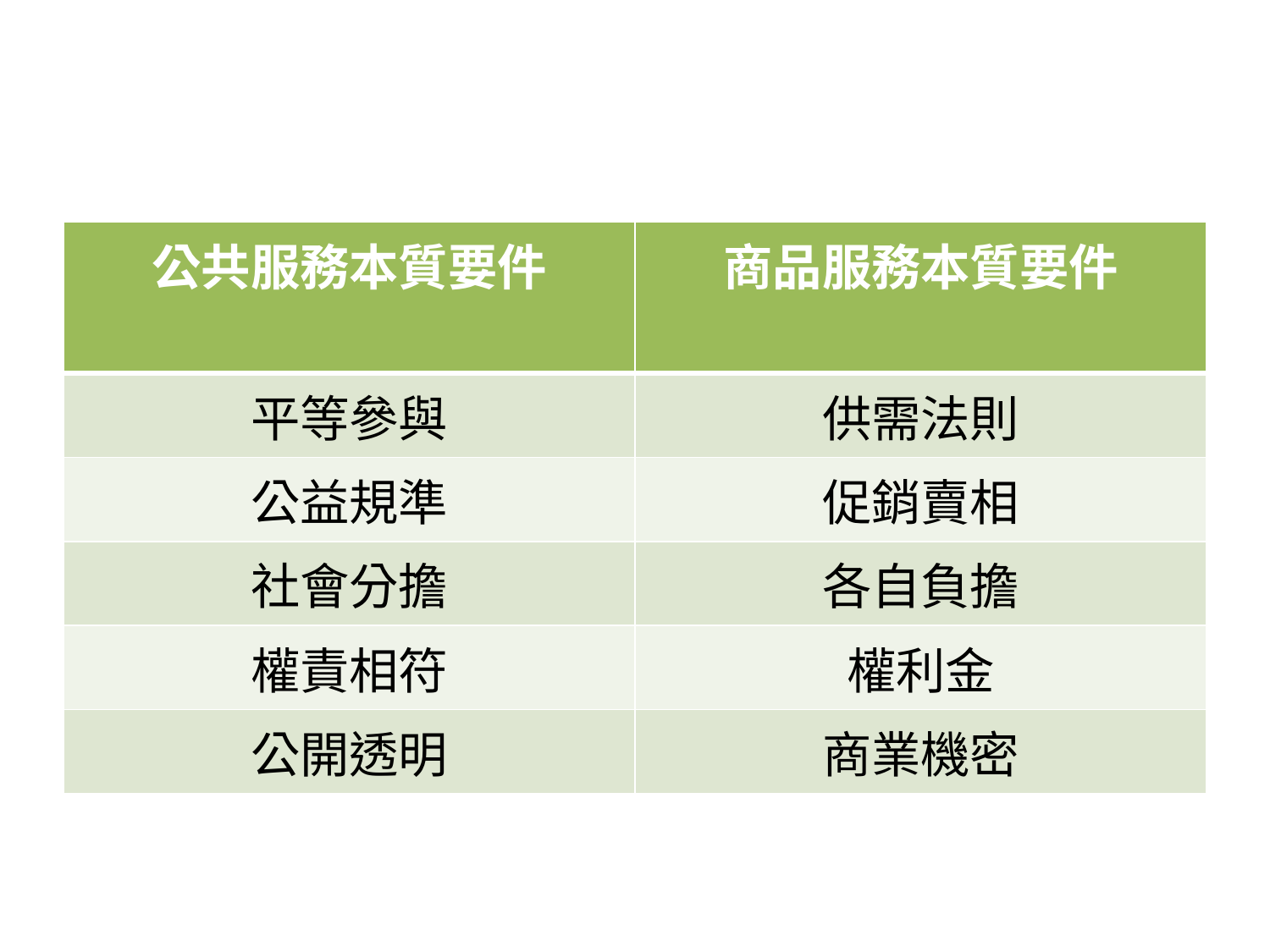

#
| 公共服務本質要件 | 商品服務本質要件 |
| --- | --- |
| 平等參與 | 供需法則 |
| 公益規準 | 促銷賣相 |
| 社會分擔 | 各自負擔 |
| 權責相符 | 權利金 |
| 公開透明 | 商業機密 |